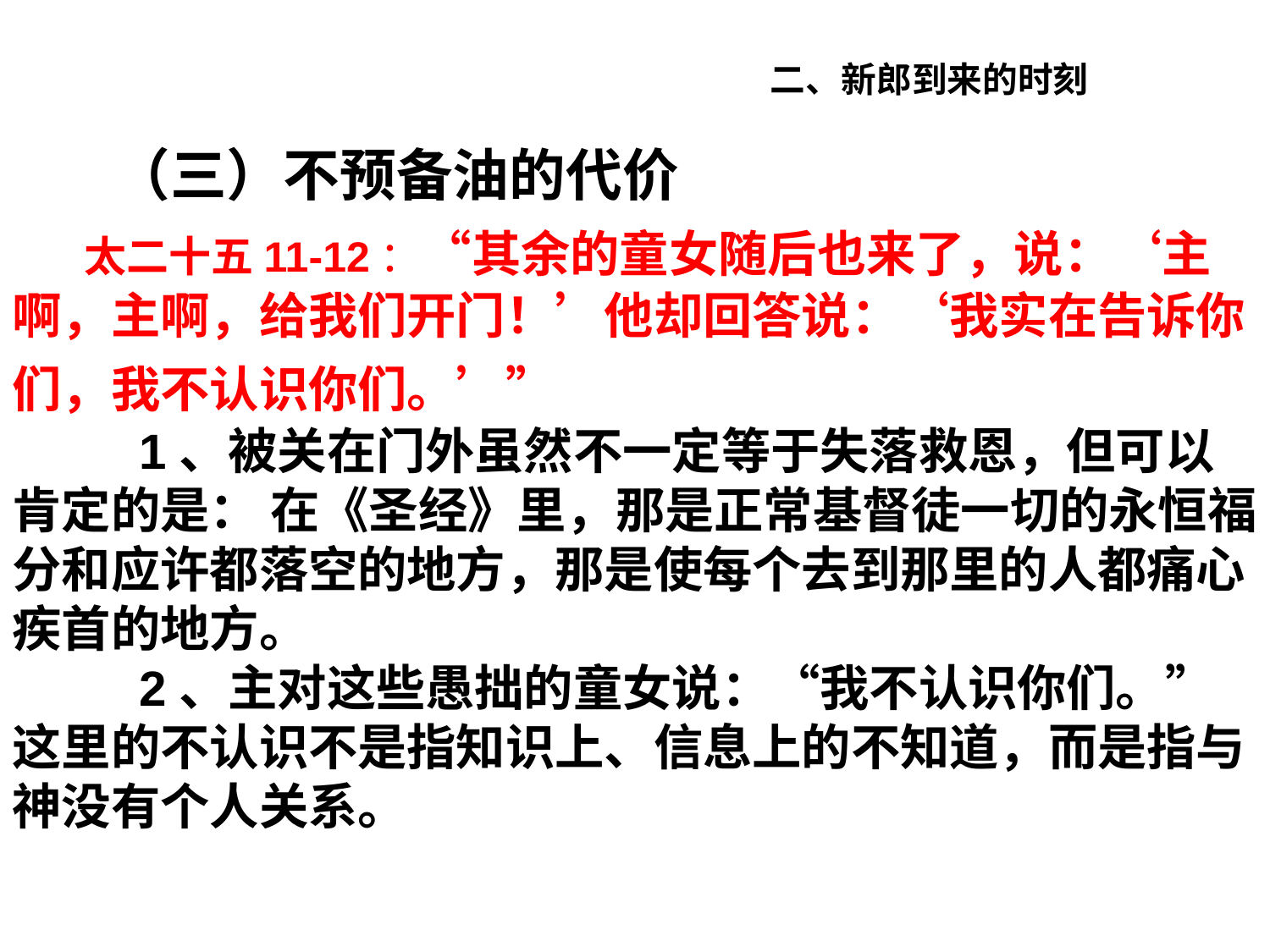

# 二、新郎到来的时刻
      （三）不预备油的代价
    太二十五11-12：“其余的童女随后也来了，说：‘主啊，主啊，给我们开门！’他却回答说：‘我实在告诉你们，我不认识你们。’”
	1、被关在门外虽然不一定等于失落救恩，但可以肯定的是： 在《圣经》里，那是正常基督徒一切的永恒福分和应许都落空的地方，那是使每个去到那里的人都痛心疾首的地方。
	2、主对这些愚拙的童女说：“我不认识你们。”这里的不认识不是指知识上、信息上的不知道，而是指与神没有个人关系。